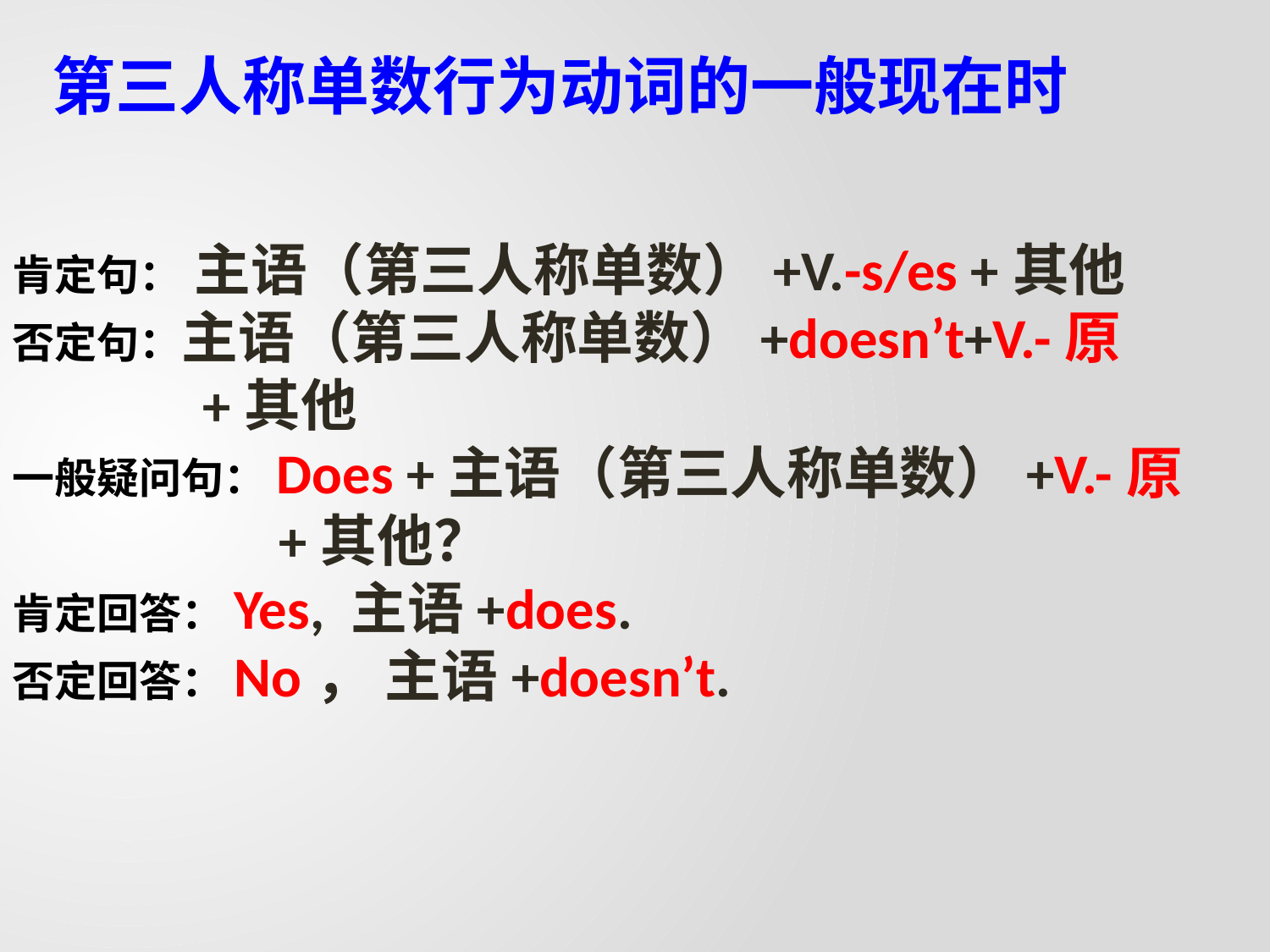

第三人称单数行为动词的一般现在时
肯定句： 主语（第三人称单数）+V.-s/es +其他
否定句：主语（第三人称单数）+doesn’t+V.-原
               +其他
一般疑问句：Does +主语（第三人称单数）+V.-原
                     +其他？
肯定回答：Yes, 主语+does.
否定回答：No， 主语+doesn’t.